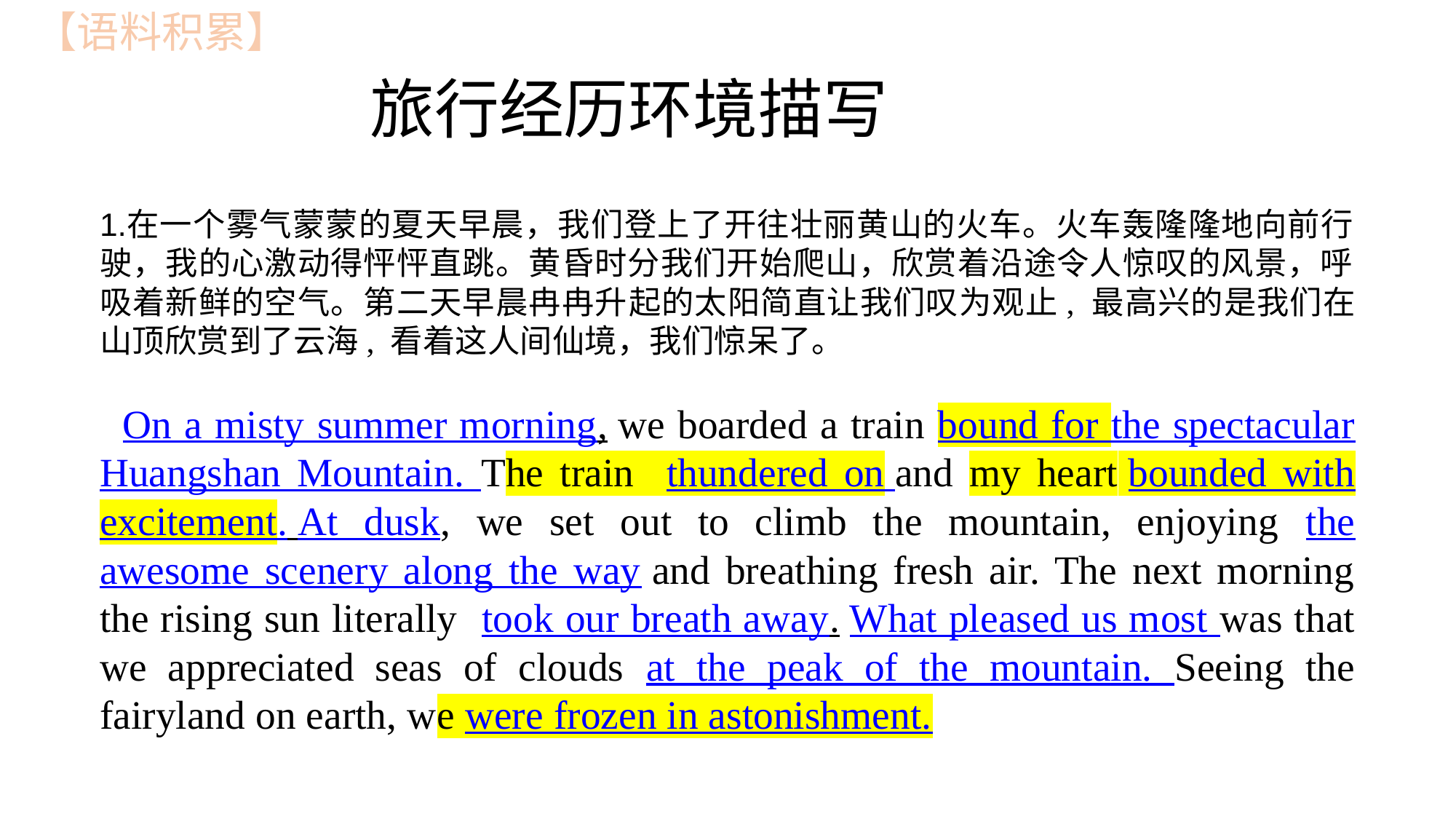

【语料积累】
旅行经历环境描写

在一个雾气蒙蒙的夏天早晨，我们登上了开往壮丽黄山的火车。火车轰隆隆地向前行驶，我的心激动得怦怦直跳。黄昏时分我们开始爬山，欣赏着沿途令人惊叹的风景，呼吸着新鲜的空气。第二天早晨冉冉升起的太阳简直让我们叹为观止, 最高兴的是我们在山顶欣赏到了云海, 看着这人间仙境，我们惊呆了。

  On a misty summer morning, we boarded a train bound for the spectacular Huangshan Mountain. The train  thundered on and my heart bounded with excitement. At dusk, we set out to climb the mountain, enjoying the awesome scenery along the way and breathing fresh air. The next morning the rising sun literally  took our breath away. What pleased us most was that we appreciated seas of clouds at the peak of the mountain. Seeing the fairyland on earth, we were frozen in astonishment.